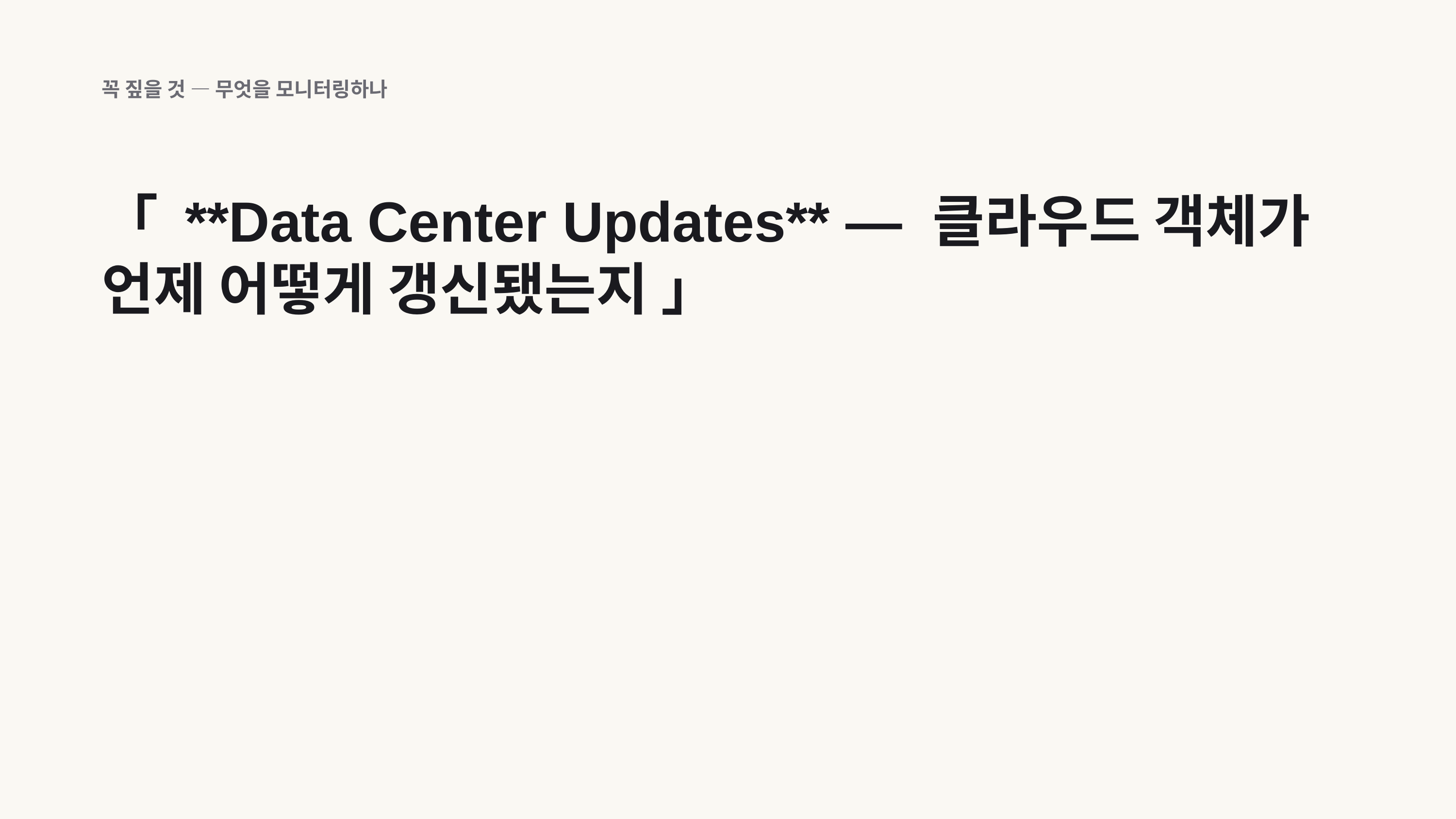

꼭 짚을 것 — 무엇을 모니터링하나
「 **Data Center Updates** — 클라우드 객체가 언제 어떻게 갱신됐는지 」